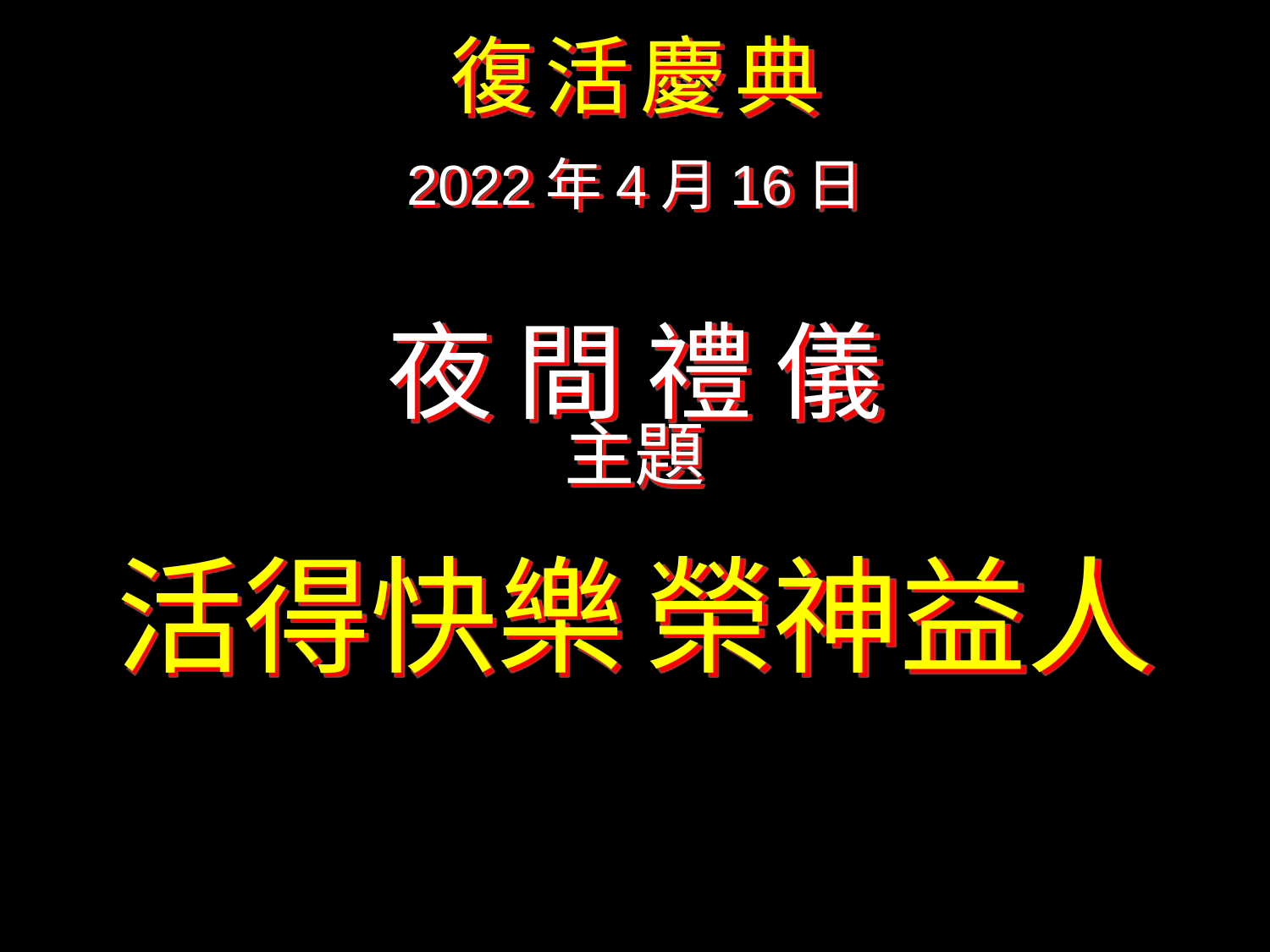

復活慶典
2022年4月16日
夜 間 禮 儀
主題
活得快樂 榮神益人